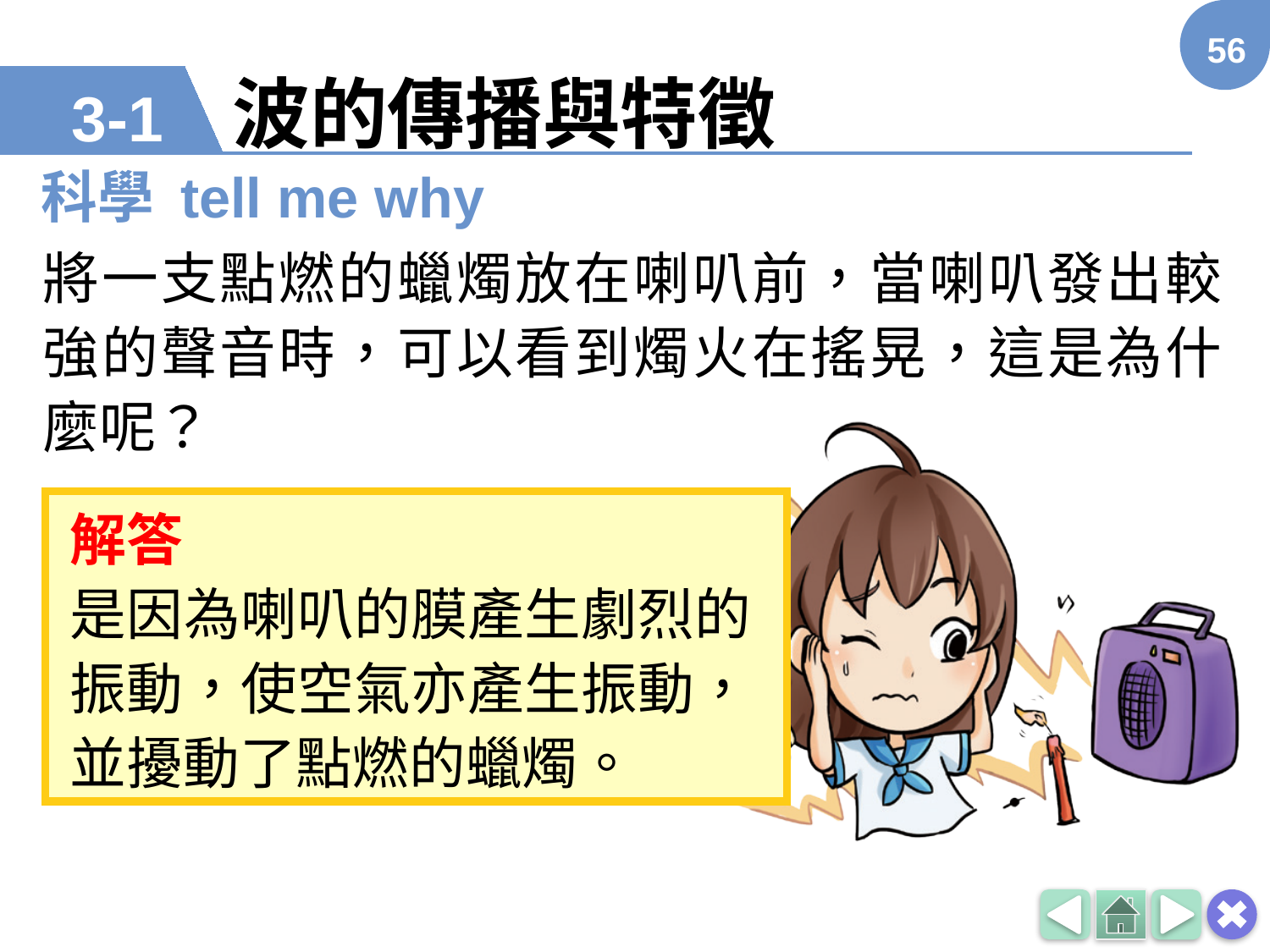

56

# 波的傳播與特徵
3-1
將一支點燃的蠟燭放在喇叭前，當喇叭發出較強的聲音時，可以看到燭火在搖晃，這是為什麼呢？

解答
是因為喇叭的膜產生劇烈的振動，使空氣亦產生振動，並擾動了點燃的蠟燭。